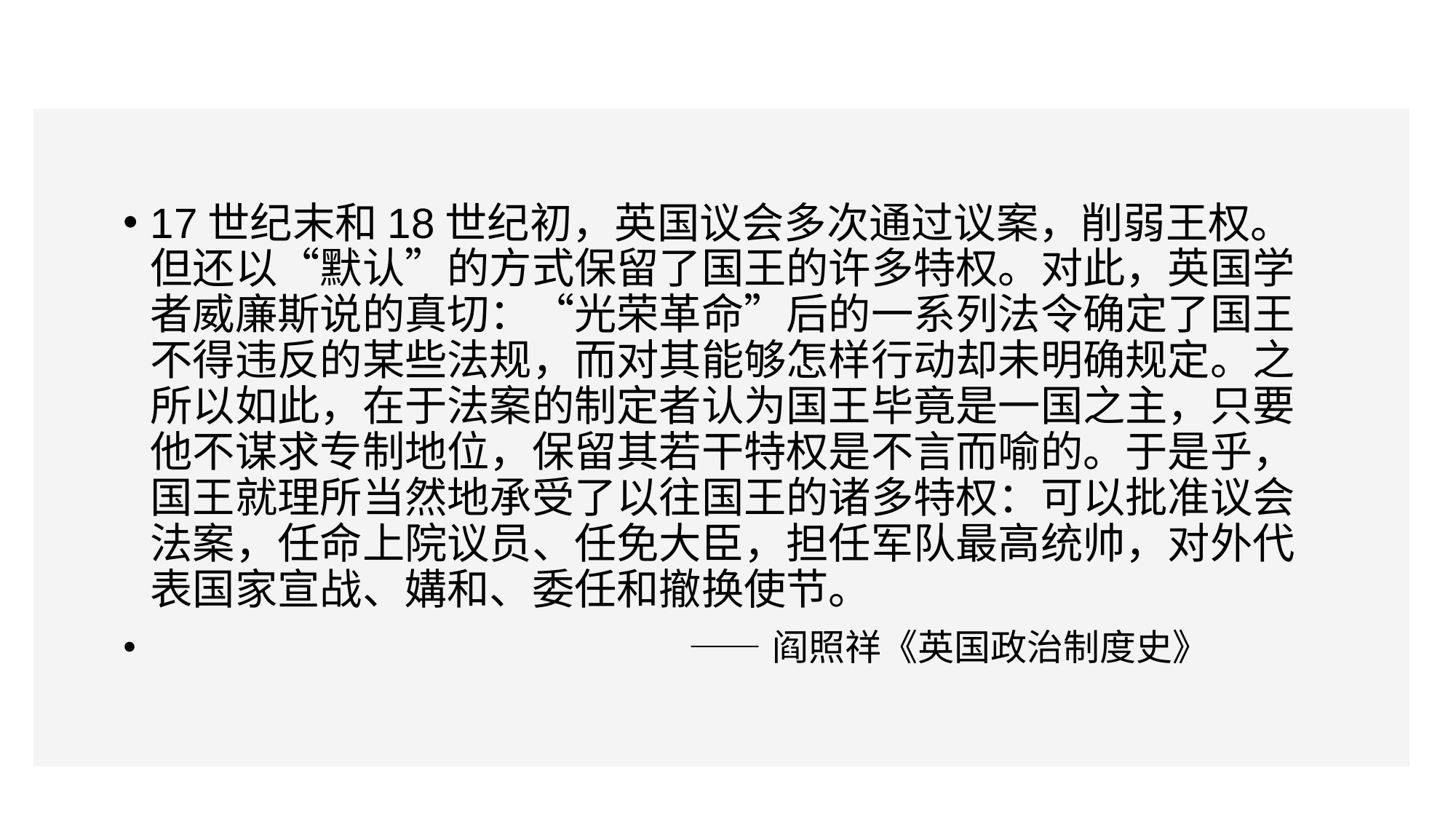

17世纪末和18世纪初，英国议会多次通过议案，削弱王权。但还以“默认”的方式保留了国王的许多特权。对此，英国学者威廉斯说的真切：“光荣革命”后的一系列法令确定了国王不得违反的某些法规，而对其能够怎样行动却未明确规定。之所以如此，在于法案的制定者认为国王毕竟是一国之主，只要他不谋求专制地位，保留其若干特权是不言而喻的。于是乎，国王就理所当然地承受了以往国王的诸多特权：可以批准议会法案，任命上院议员、任免大臣，担任军队最高统帅，对外代表国家宣战、媾和、委任和撤换使节。
                                                                  ——阎照祥《英国政治制度史》